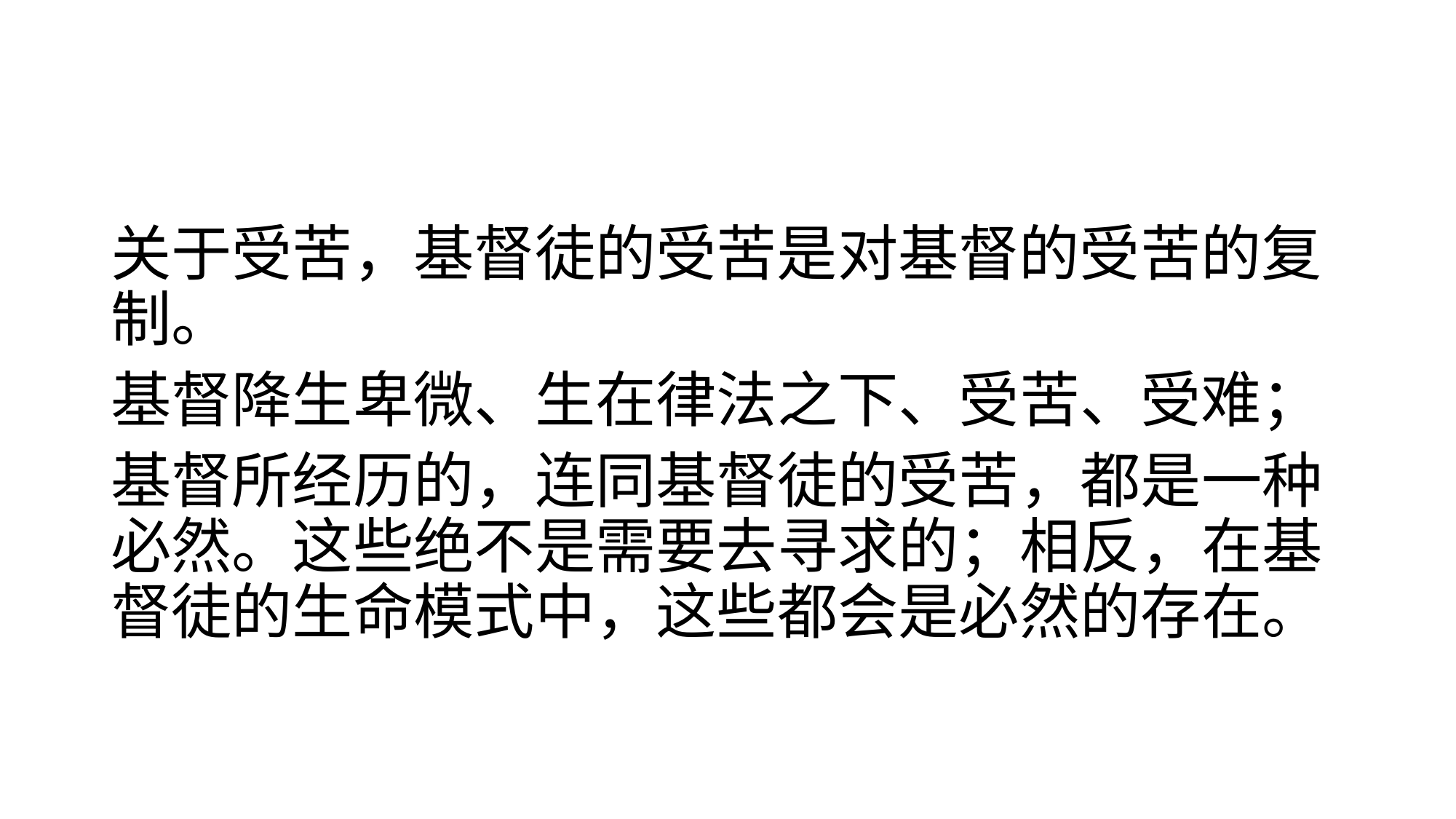

#
关于受苦，基督徒的受苦是对基督的受苦的复制。
基督降生卑微、生在律法之下、受苦、受难；
基督所经历的，连同基督徒的受苦，都是一种必然。这些绝不是需要去寻求的；相反，在基督徒的生命模式中，这些都会是必然的存在。